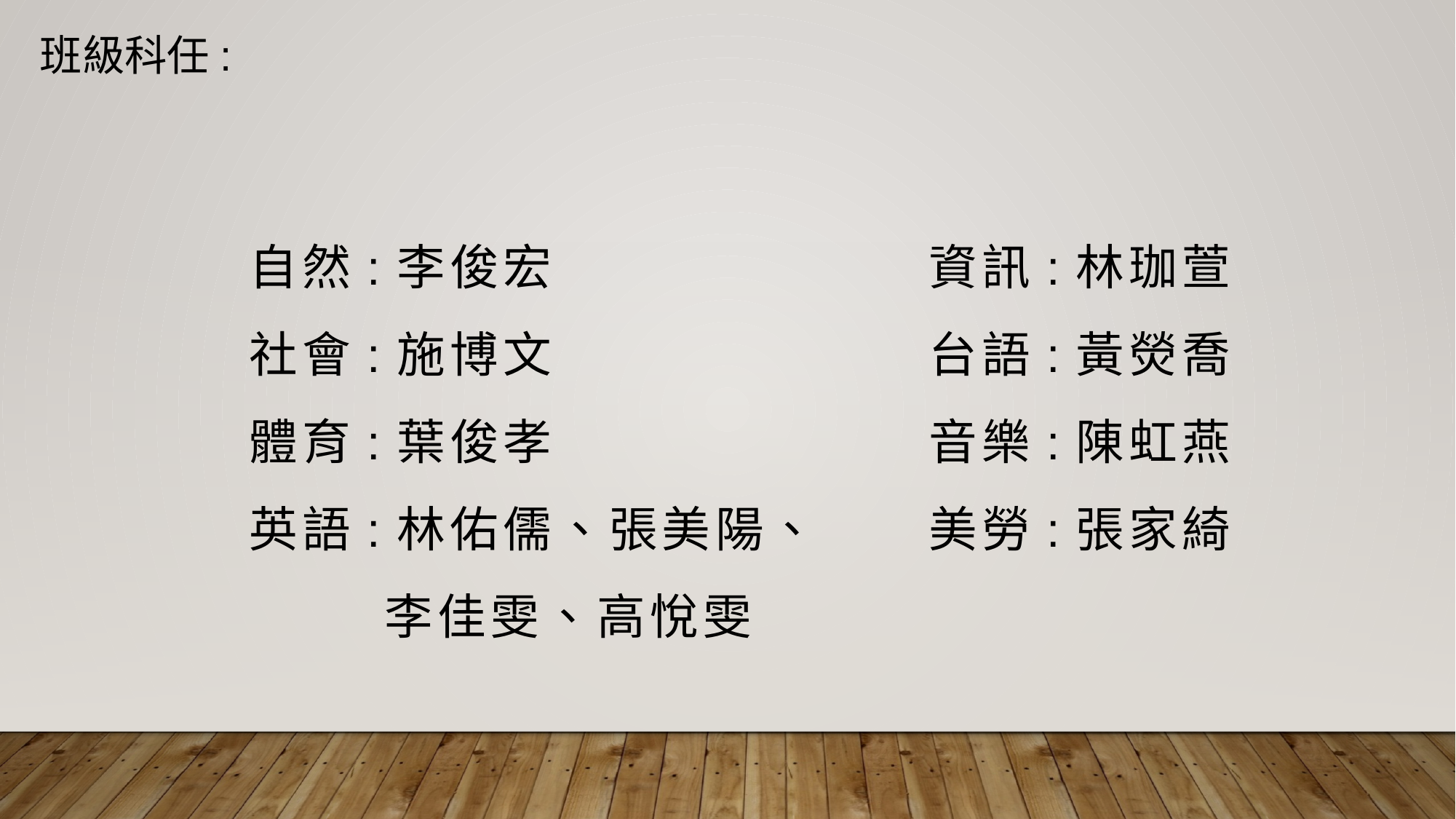

班級科任:
自然:李俊宏
社會:施博文
體育:葉俊孝
英語:林佑儒、張美陽、
        李佳雯、高悅雯

資訊:林珈萱
台語:黃熒喬
音樂:陳虹燕
美勞:張家綺